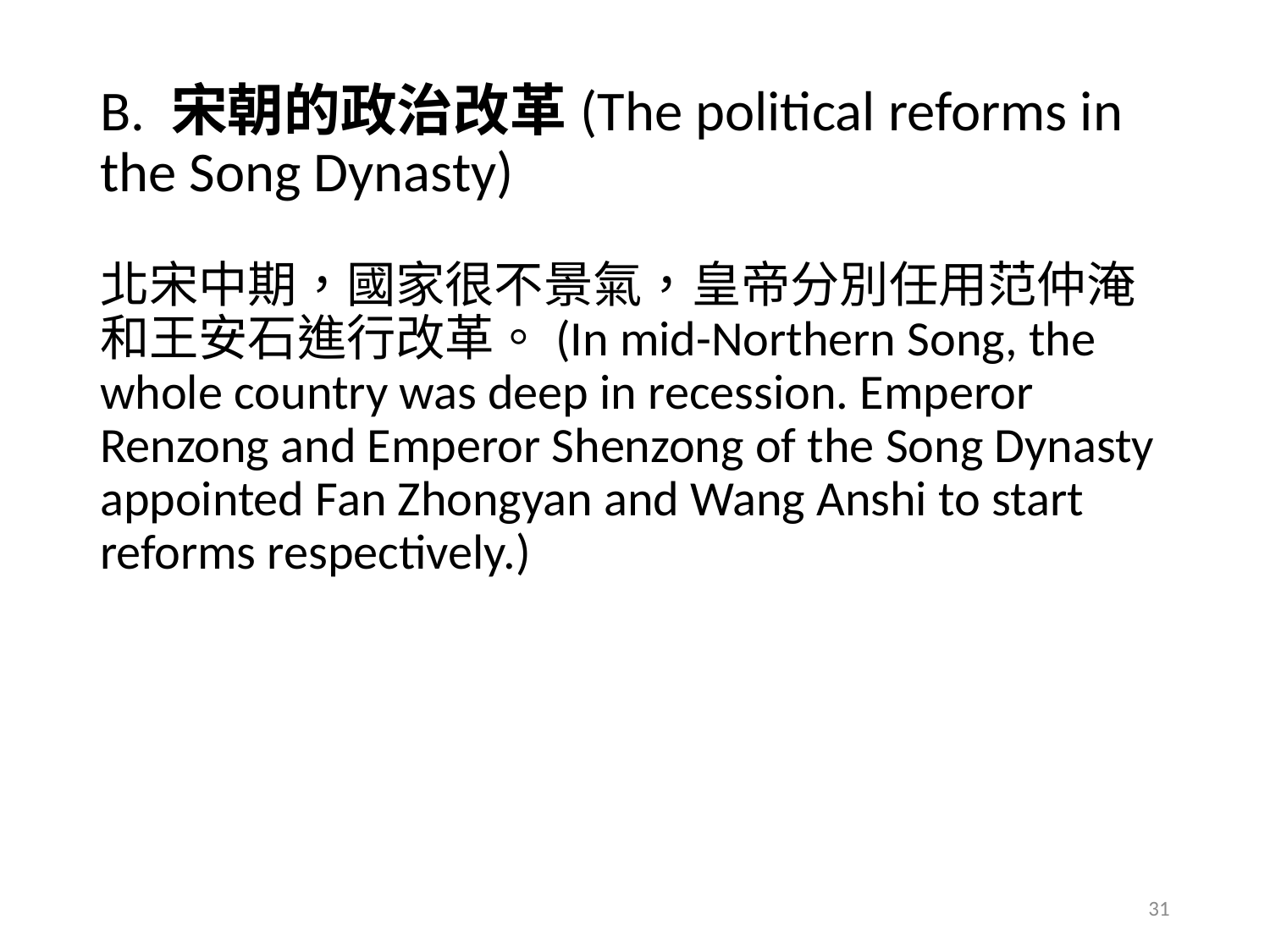

# B. 宋朝的政治改革(The political reforms in the Song Dynasty)
北宋中期，國家很不景氣，皇帝分別任用范仲淹和王安石進行改革。(In mid-Northern Song, the whole country was deep in recession. Emperor Renzong and Emperor Shenzong of the Song Dynasty appointed Fan Zhongyan and Wang Anshi to start reforms respectively.)

31